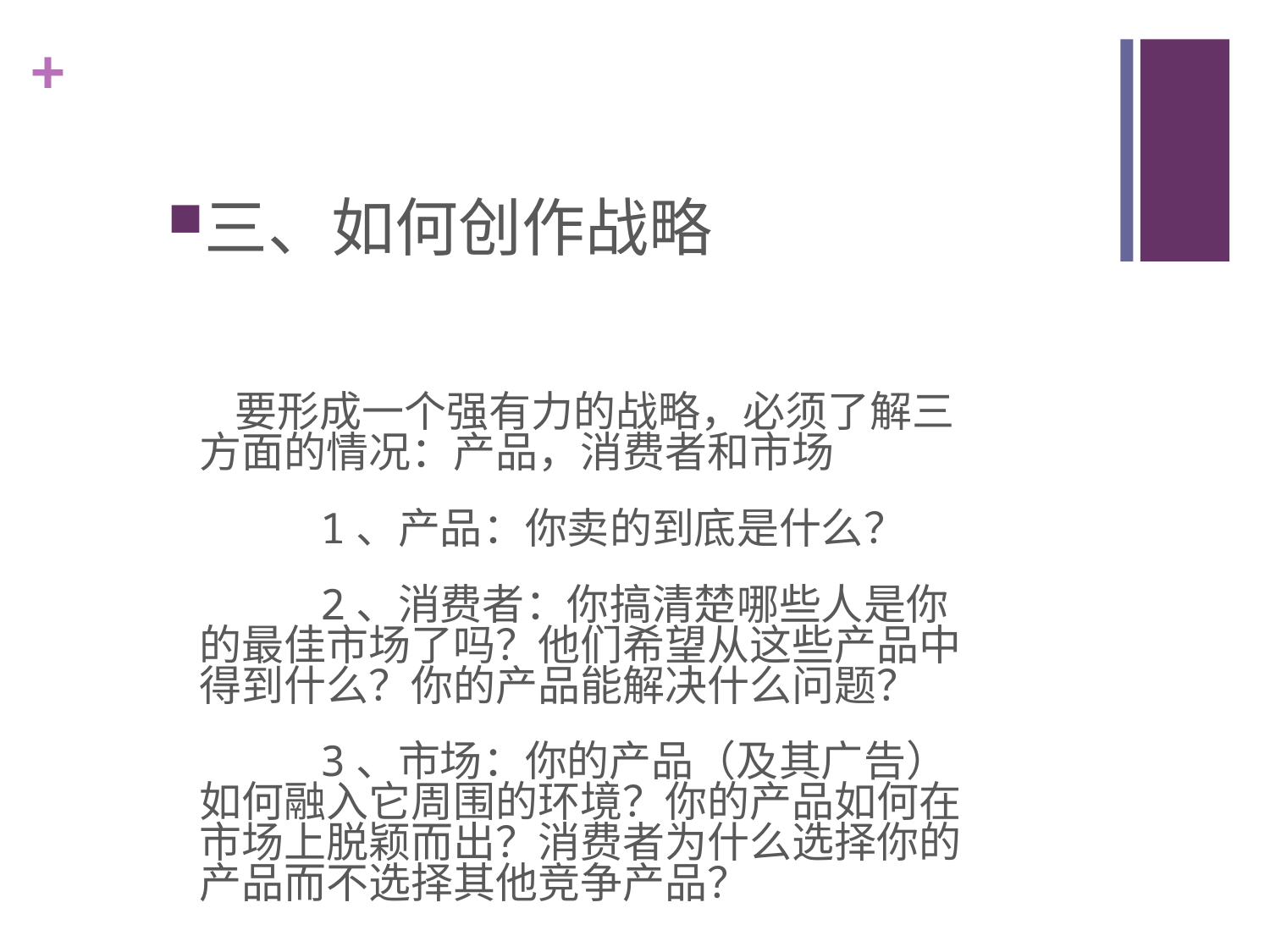

#
三、如何创作战略

      要形成一个强有力的战略，必须了解三方面的情况：产品，消费者和市场
      1、产品：你卖的到底是什么？
      2、消费者：你搞清楚哪些人是你的最佳市场了吗？他们希望从这些产品中得到什么？你的产品能解决什么问题？
      3、市场：你的产品（及其广告）如何融入它周围的环境？你的产品如何在市场上脱颖而出？消费者为什么选择你的产品而不选择其他竞争产品？